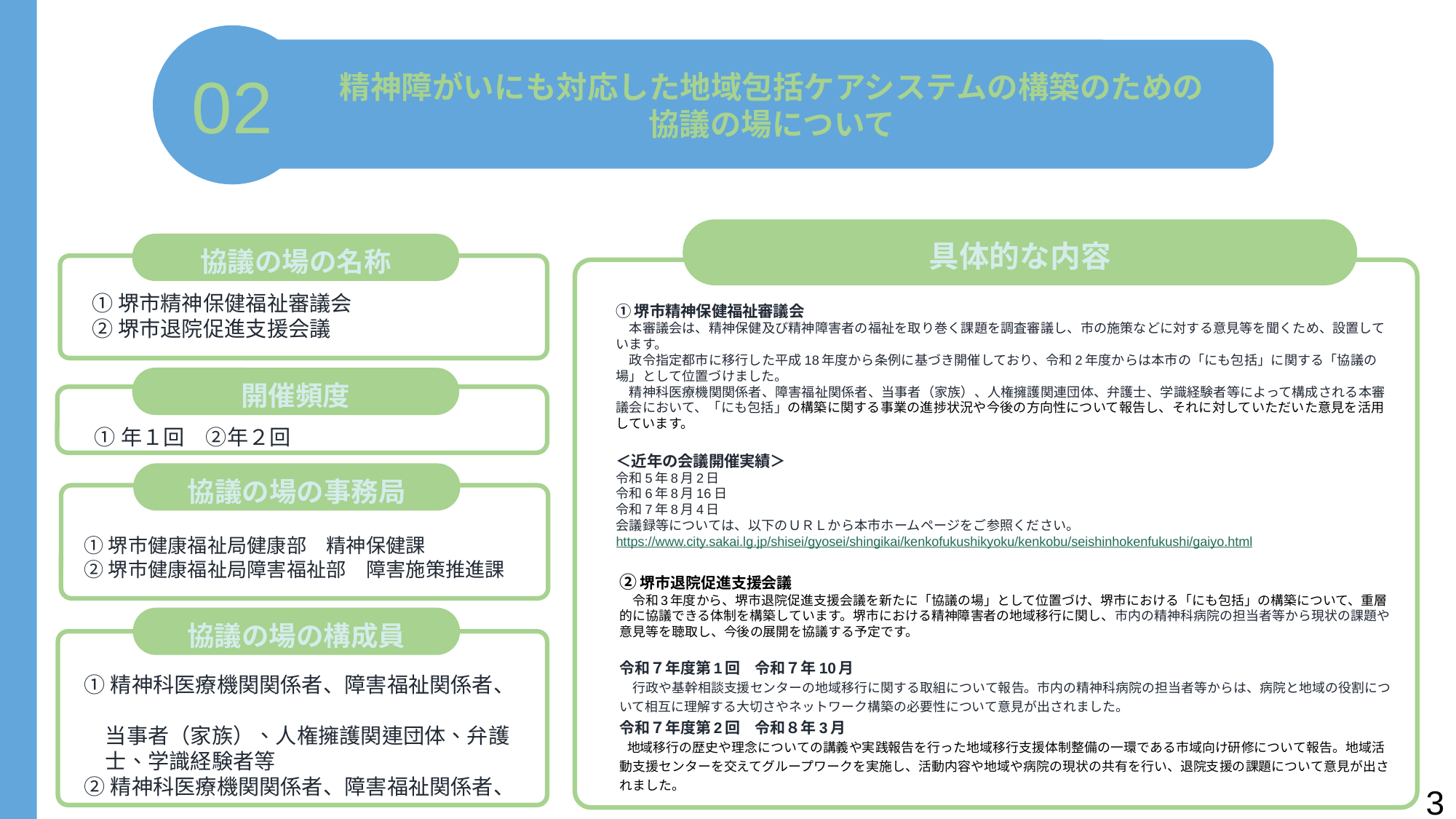

02

精神障がいにも対応した地域包括ケアシステムの構築のための
協議の場について
具体的な内容
協議の場の名称

①堺市精神保健福祉審議会
②堺市退院促進支援会議
①堺市精神保健福祉審議会
　本審議会は、精神保健及び精神障害者の福祉を取り巻く課題を調査審議し、市の施策などに対する意見等を聞くため、設置しています。
　政令指定都市に移行した平成18年度から条例に基づき開催しており、令和2年度からは本市の「にも包括」に関する「協議の場」として位置づけました。
　精神科医療機関関係者、障害福祉関係者、当事者（家族）、人権擁護関連団体、弁護士、学識経験者等によって構成される本審議会において、「にも包括」の構築に関する事業の進捗状況や今後の方向性について報告し、それに対していただいた意見を活用しています。

＜近年の会議開催実績＞
令和5年8月2日
令和6年8月16日
令和7年8月4日
会議録等については、以下のＵＲＬから本市ホームページをご参照ください。
https://www.city.sakai.lg.jp/shisei/gyosei/shingikai/kenkofukushikyoku/kenkobu/seishinhokenfukushi/gaiyo.html

開催頻度

①年１回　②年２回
協議の場の事務局

①堺市健康福祉局健康部　精神保健課
②堺市健康福祉局障害福祉部　障害施策推進課
②堺市退院促進支援会議
　令和3年度から、堺市退院促進支援会議を新たに「協議の場」として位置づけ、堺市における「にも包括」の構築について、重層的に協議できる体制を構築しています。堺市における精神障害者の地域移行に関し、市内の精神科病院の担当者等から現状の課題や意見等を聴取し、今後の展開を協議する予定です。

令和７年度第1回　令和７年10月
　行政や基幹相談支援センターの地域移行に関する取組について報告。市内の精神科病院の担当者等からは、病院と地域の役割について相互に理解する大切さやネットワーク構築の必要性について意見が出されました。
令和７年度第2回　令和８年3月
  地域移行の歴史や理念についての講義や実践報告を行った地域移行支援体制整備の一環である市域向け研修について報告。地域活動支援センターを交えてグループワークを実施し、活動内容や地域や病院の現状の共有を行い、退院支援の課題について意見が出されました。
協議の場の構成員

①精神科医療機関関係者、障害福祉関係者、
　当事者（家族）、人権擁護関連団体、弁護
　士、学識経験者等
②精神科医療機関関係者、障害福祉関係者、
　市町村